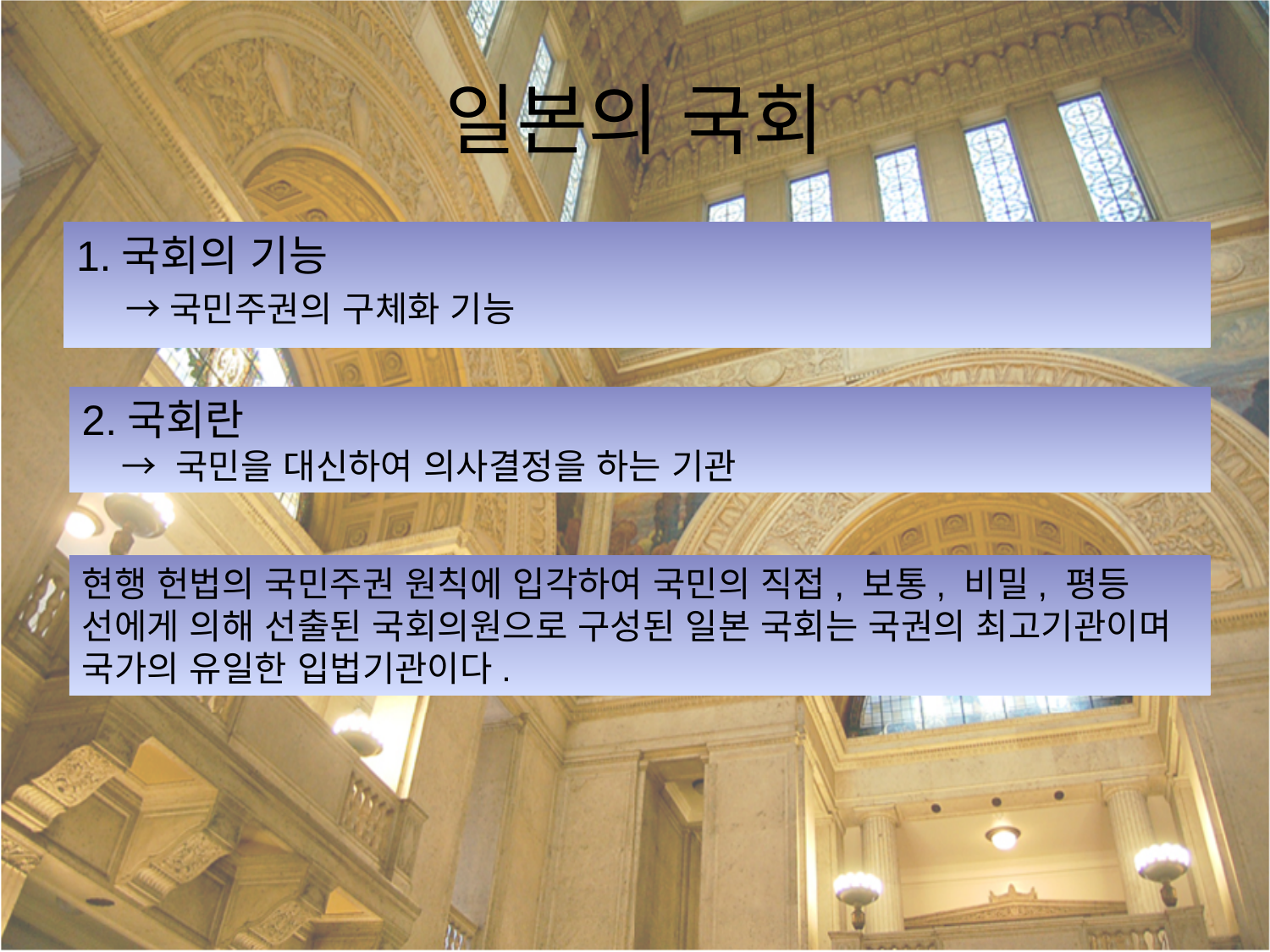

# 일본의 국회
1.국회의 기능
     →국민주권의 구체화 기능

2.국회란
    → 국민을 대신하여 의사결정을 하는 기관
현행 헌법의 국민주권 원칙에 입각하여 국민의 직접, 보통, 비밀, 평등 선에게 의해 선출된 국회의원으로 구성된 일본 국회는 국권의 최고기관이며 국가의 유일한 입법기관이다.